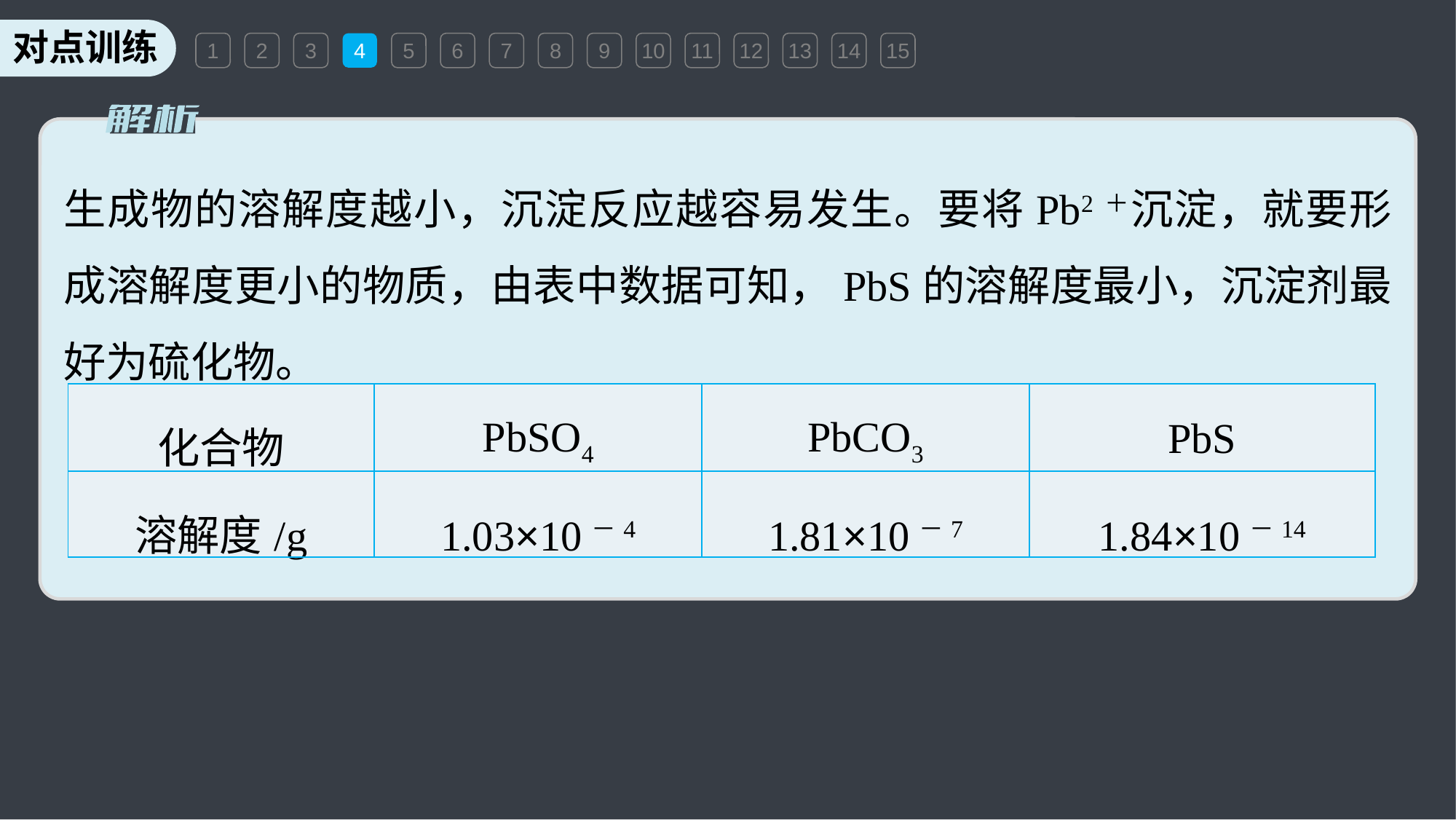

1
2
3
4
5
6
7
8
9
10
11
12
13
14
15

生成物的溶解度越小，沉淀反应越容易发生。要将Pb2＋沉淀，就要形成溶解度更小的物质，由表中数据可知，PbS的溶解度最小，沉淀剂最好为硫化物。
| 化合物 | PbSO4 | PbCO3 | PbS |
| --- | --- | --- | --- |
| 溶解度/g | 1.03×10－4 | 1.81×10－7 | 1.84×10－14 |